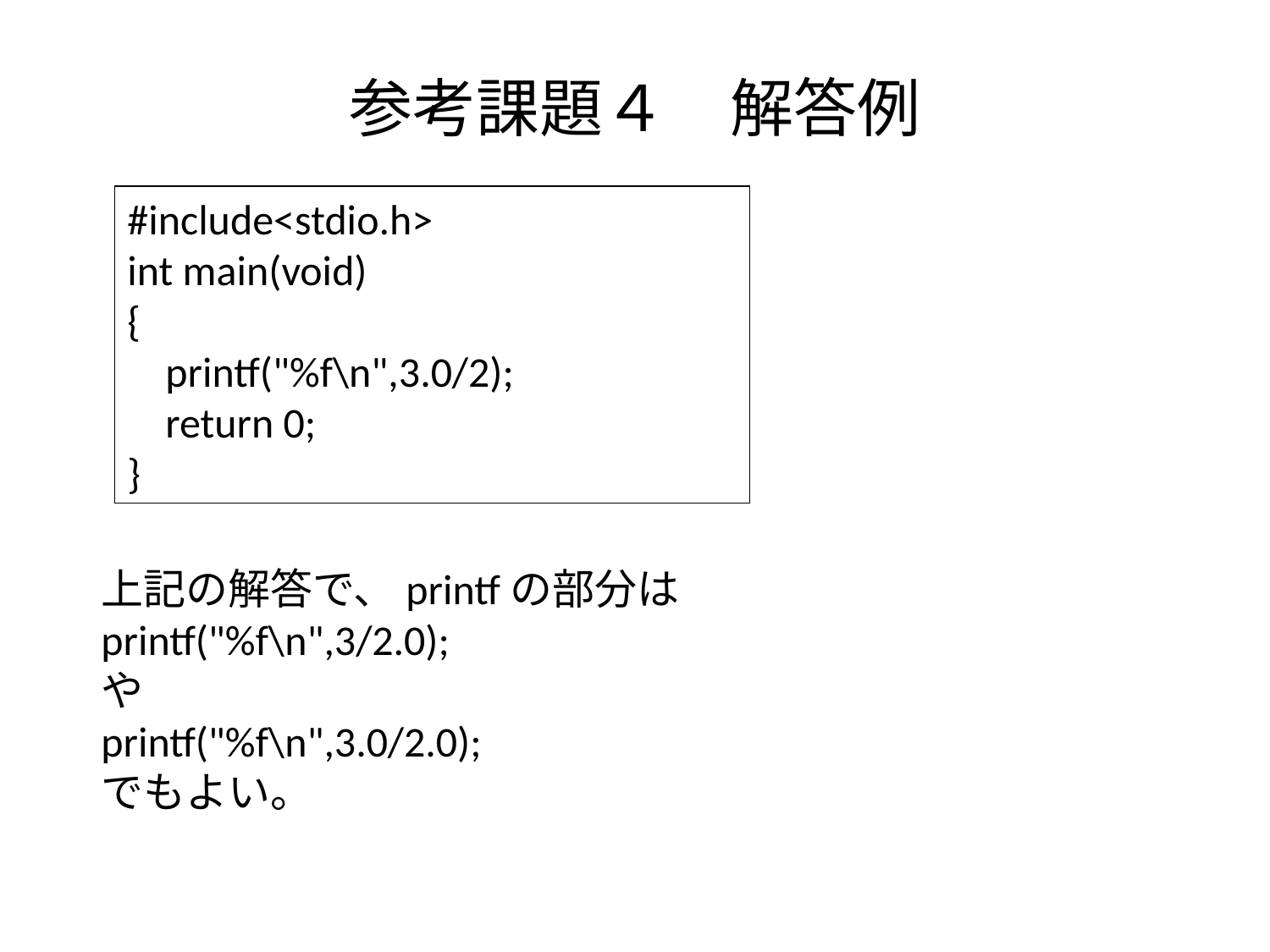

# 参考課題４　解答例
#include<stdio.h>
int main(void)
{
    printf("%f\n",3.0/2);
    return 0;
}
上記の解答で、printfの部分は
printf("%f\n",3/2.0);
や
printf("%f\n",3.0/2.0);
でもよい。